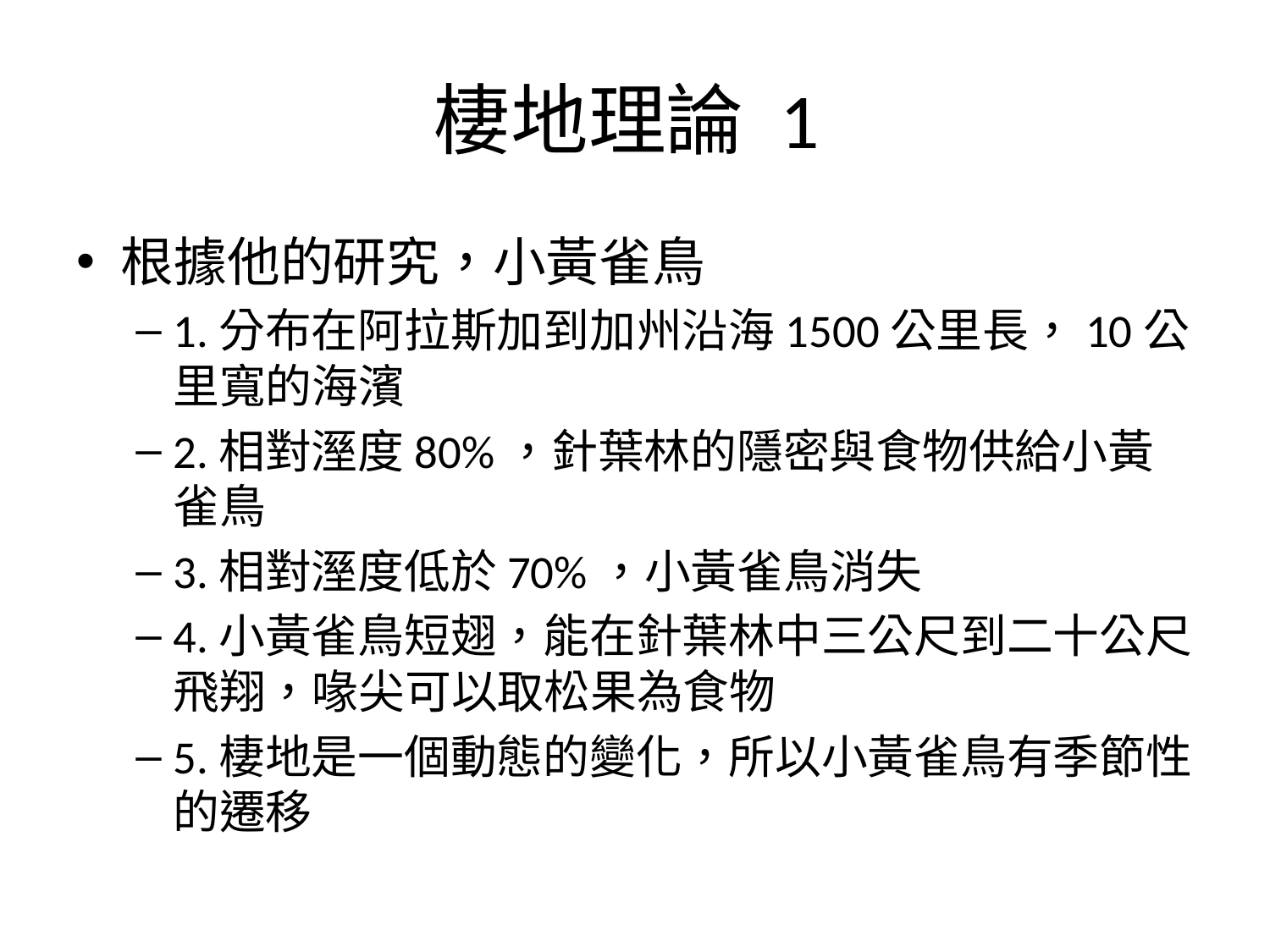

# 棲地理論 1
根據他的研究，小黃雀鳥
1.分布在阿拉斯加到加州沿海1500公里長，10公里寬的海濱
2.相對溼度80%，針葉林的隱密與食物供給小黃雀鳥
3.相對溼度低於70%，小黃雀鳥消失
4.小黃雀鳥短翅，能在針葉林中三公尺到二十公尺飛翔，喙尖可以取松果為食物
5.棲地是一個動態的變化，所以小黃雀鳥有季節性的遷移